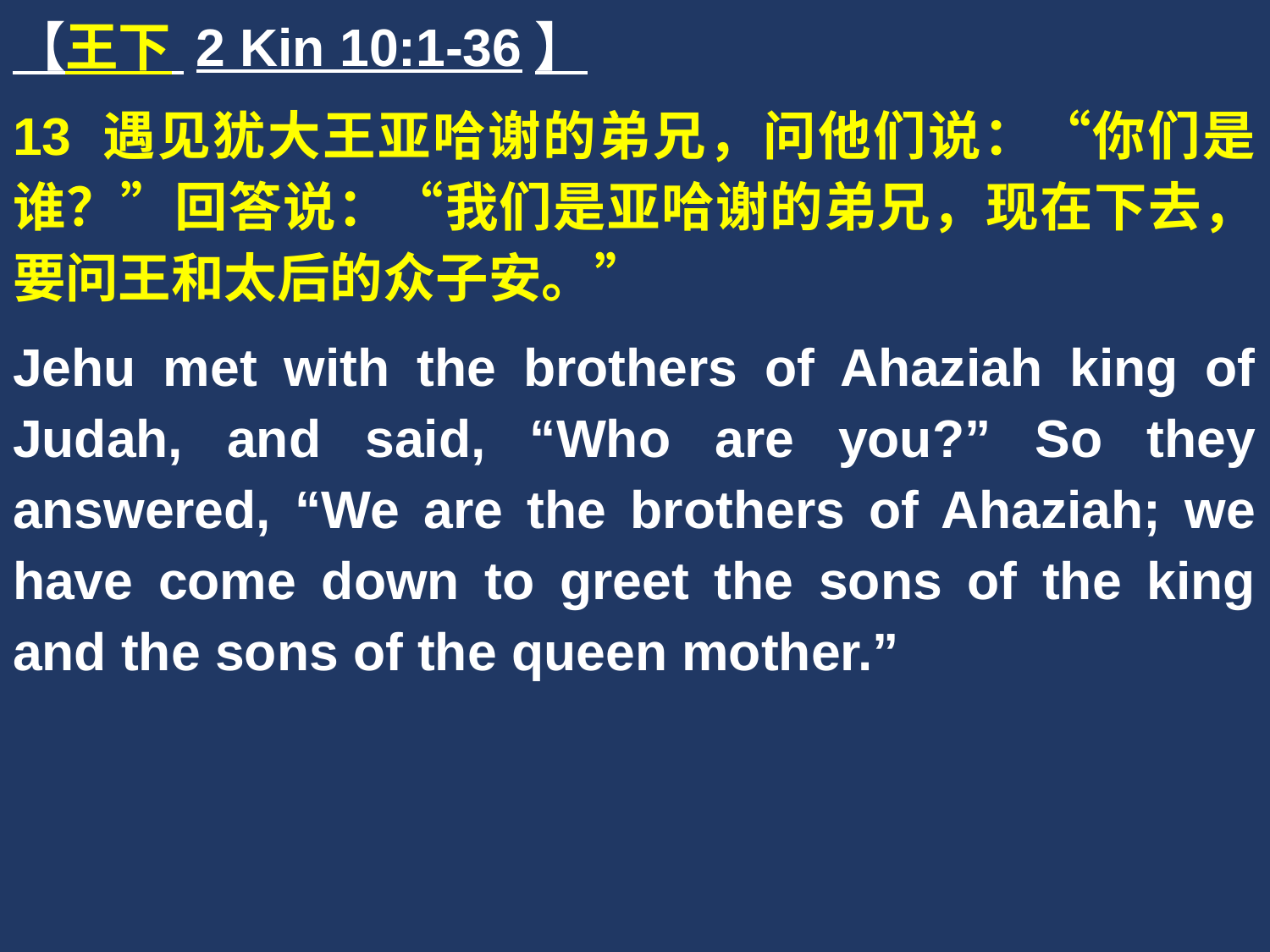

【王下 2 Kin 10:1-36】
13 遇见犹大王亚哈谢的弟兄，问他们说：“你们是谁？”回答说：“我们是亚哈谢的弟兄，现在下去，要问王和太后的众子安。”
Jehu met with the brothers of Ahaziah king of Judah, and said, “Who are you?” So they answered, “We are the brothers of Ahaziah; we have come down to greet the sons of the king and the sons of the queen mother.”